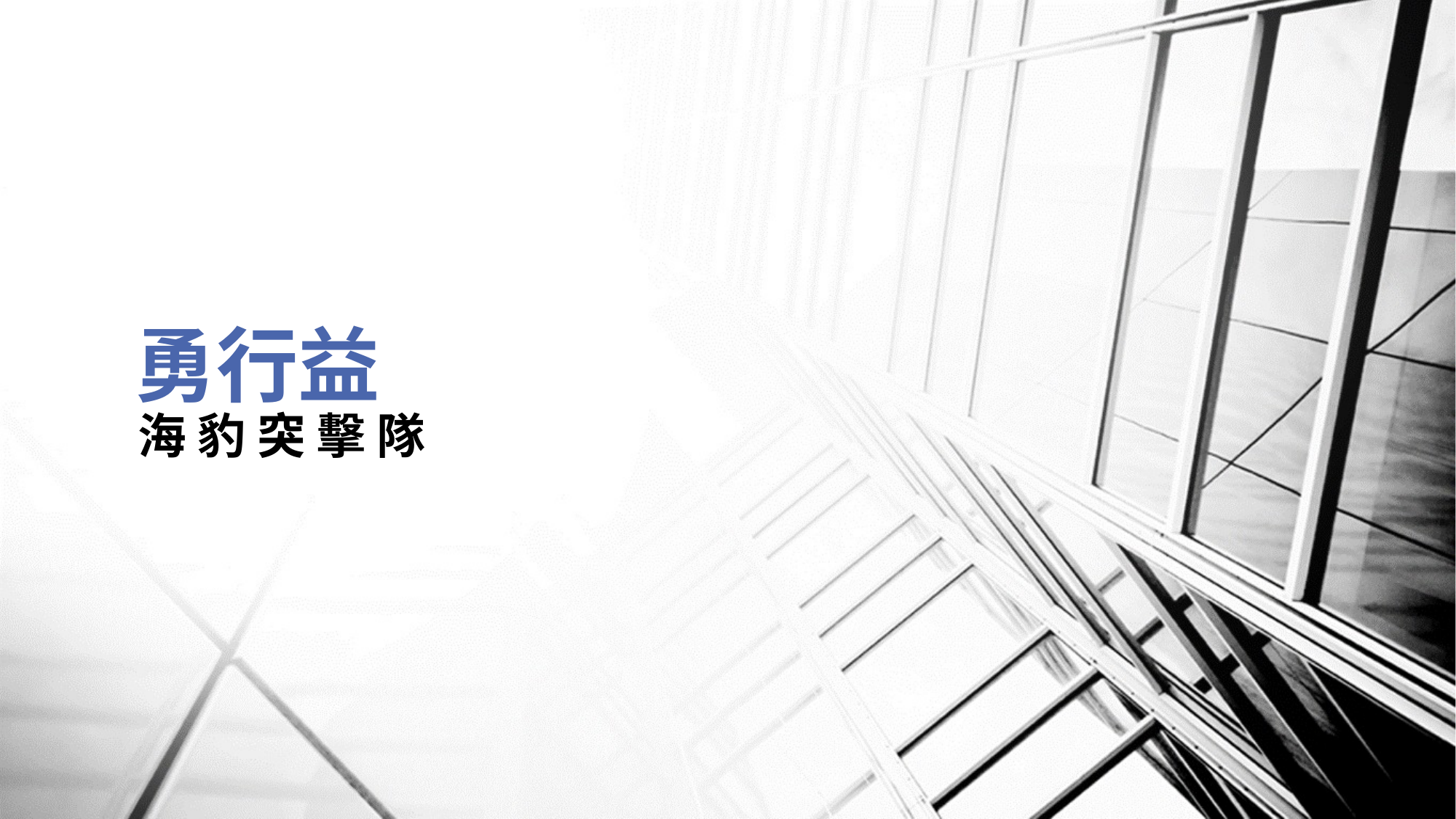

# 勇行益
海 豹 突 擊 隊